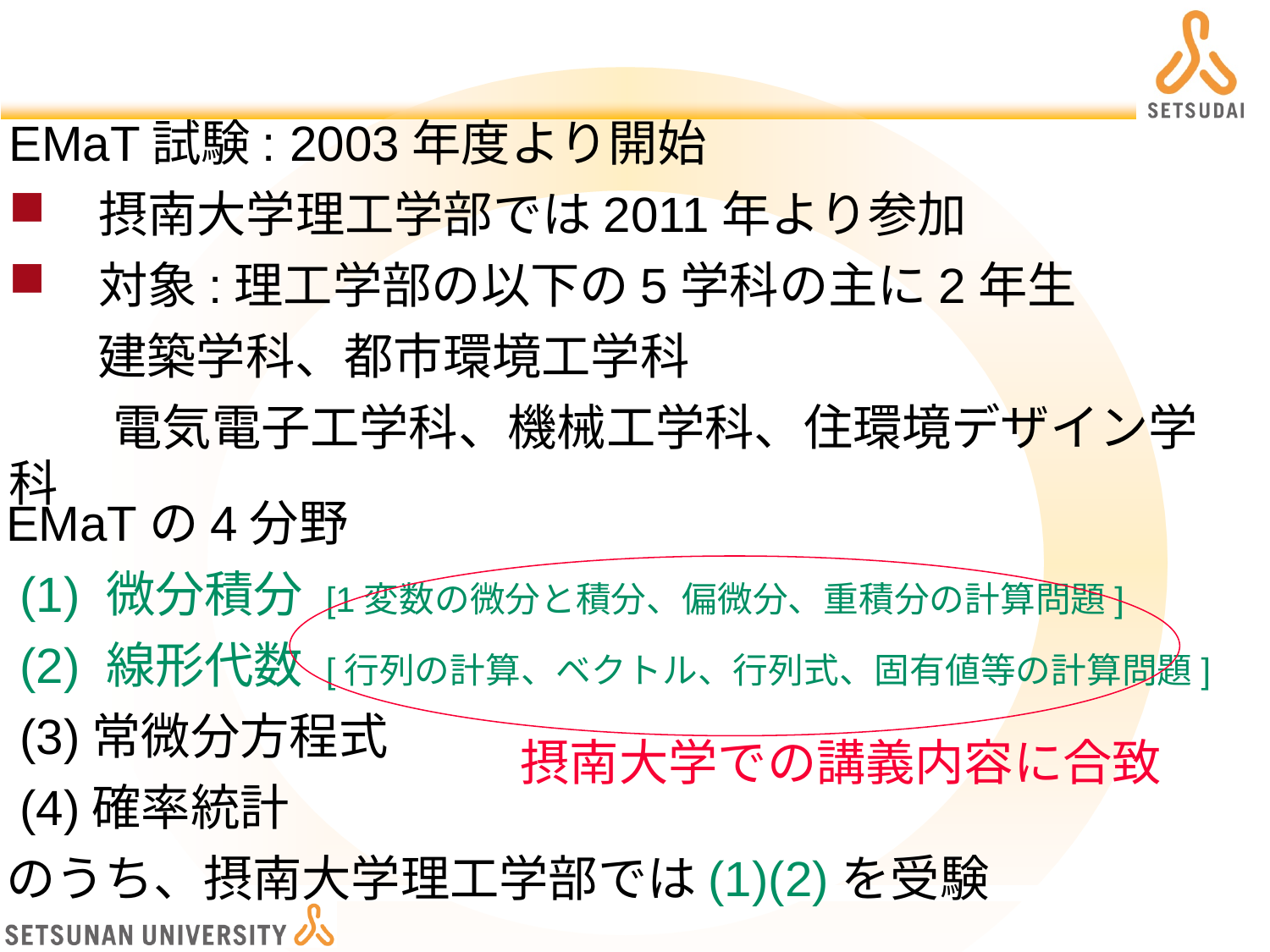

EMaT試験: 2003年度より開始
　摂南大学理工学部では2011年より参加
　対象:理工学部の以下の5学科の主に2年生
       建築学科、都市環境工学科
　     電気電子工学科、機械工学科、住環境デザイン学科

EMaTの4分野
 (1) 微分積分 [1変数の微分と積分、偏微分、重積分の計算問題]
 (2) 線形代数 [行列の計算、ベクトル、行列式、固有値等の計算問題]
 (3)常微分方程式
 (4)確率統計
のうち、摂南大学理工学部では(1)(2)を受験

摂南大学での講義内容に合致